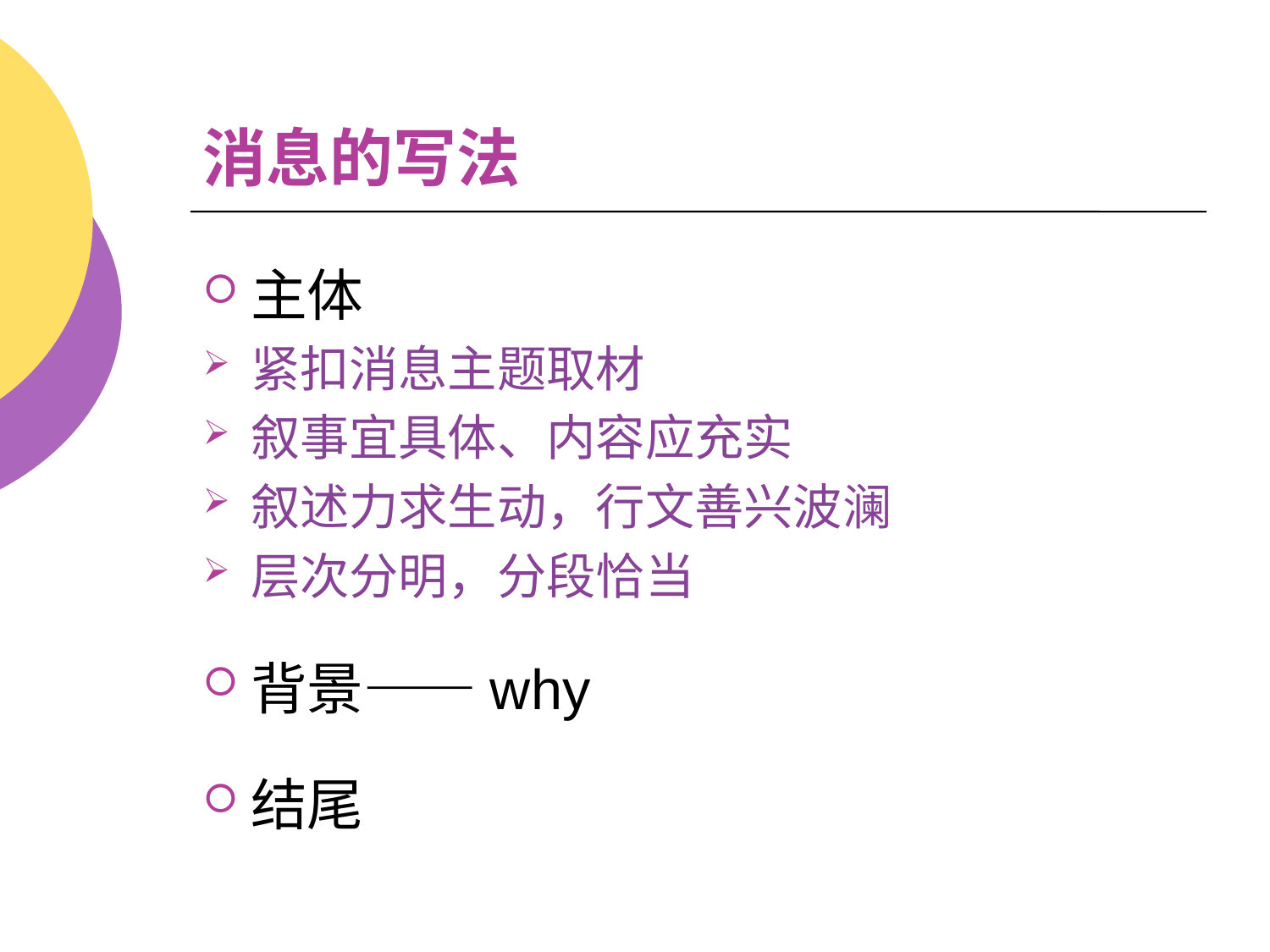

# 消息的写法
主体
紧扣消息主题取材
叙事宜具体、内容应充实
叙述力求生动，行文善兴波澜
层次分明，分段恰当
背景——why
结尾